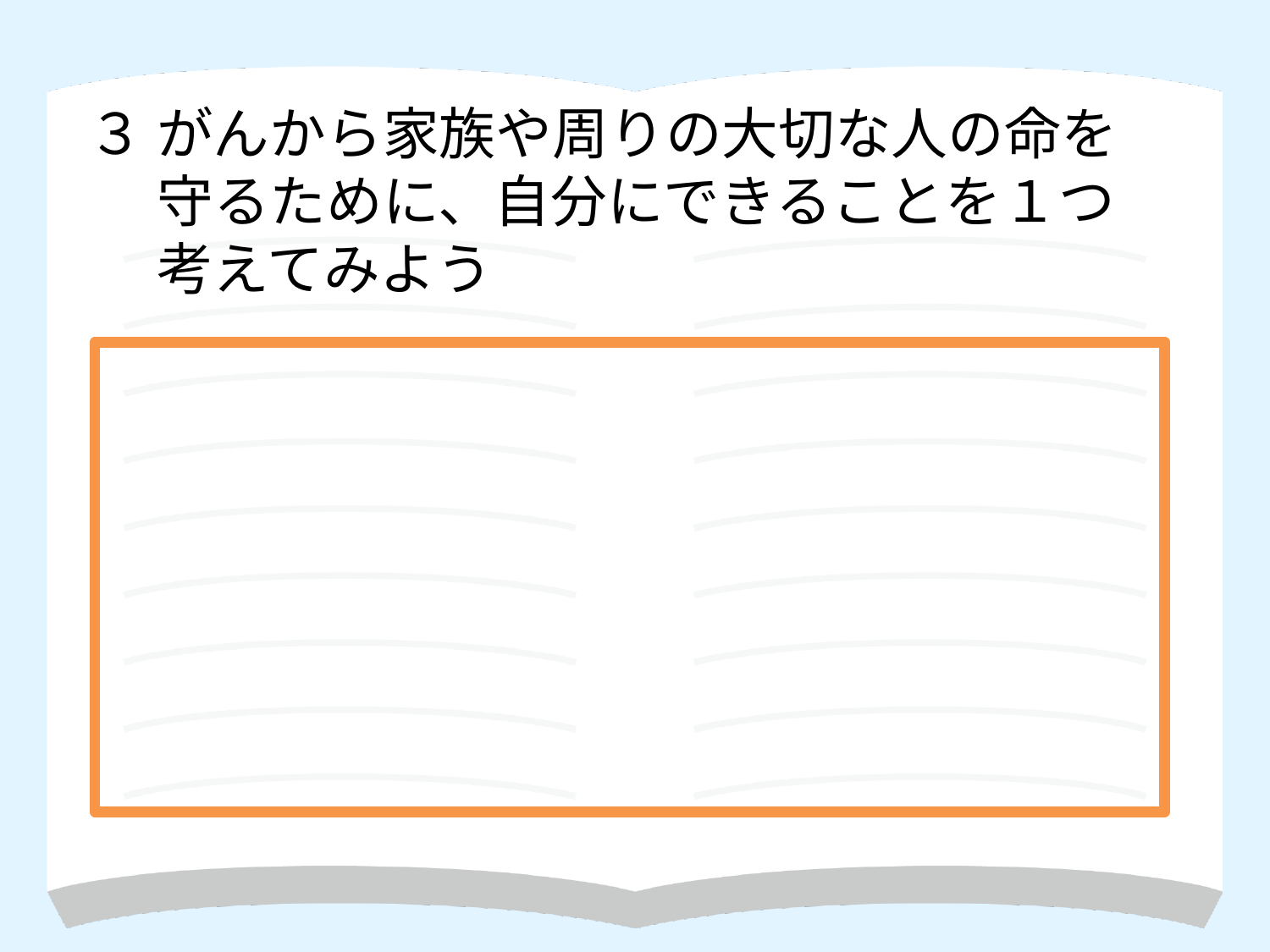

３ がんから家族や周りの大切な人の命を
　 守るために、自分にできることを１つ
　 考えてみよう